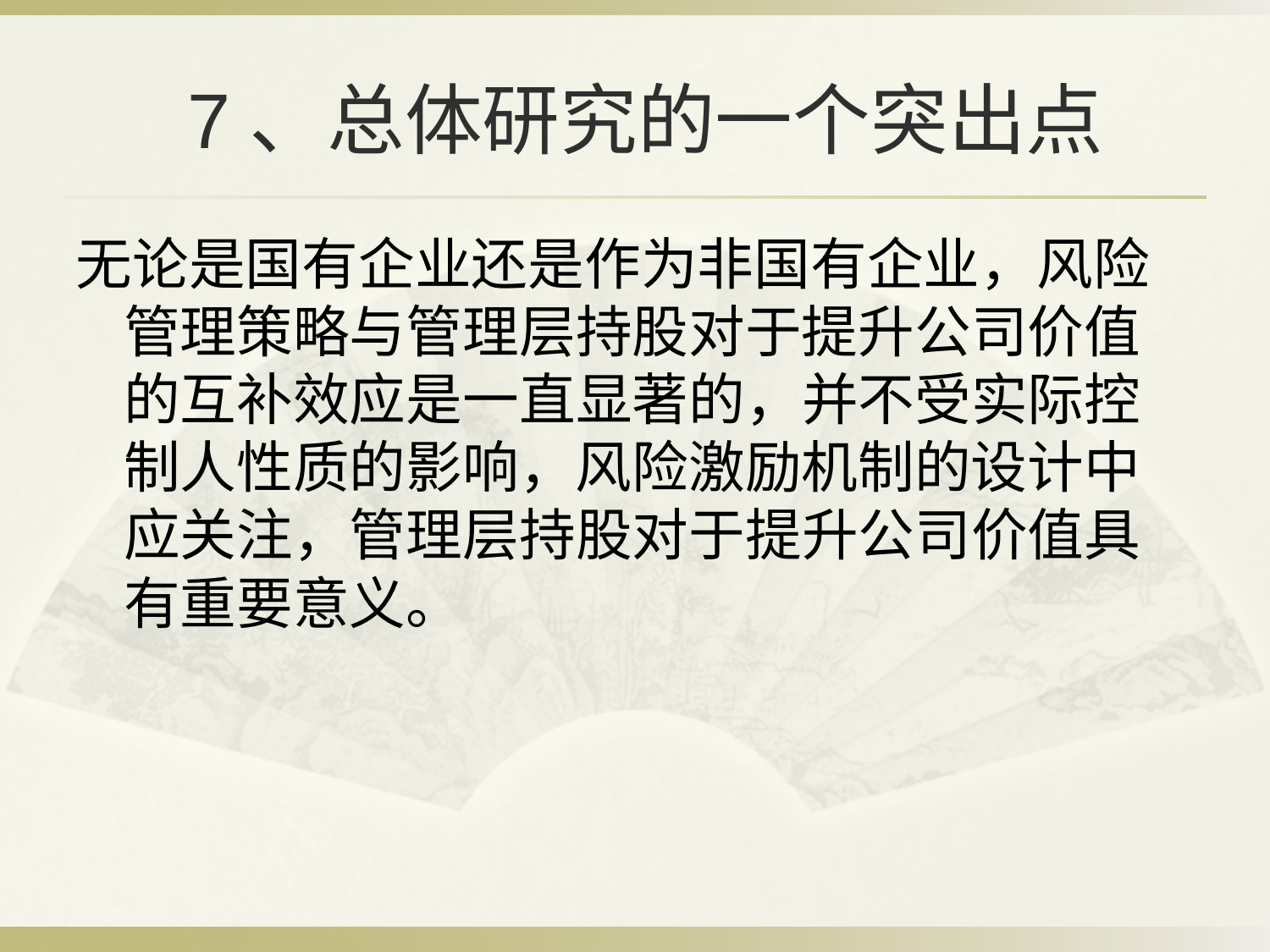

# 7、总体研究的一个突出点
无论是国有企业还是作为非国有企业，风险管理策略与管理层持股对于提升公司价值的互补效应是一直显著的，并不受实际控制人性质的影响，风险激励机制的设计中应关注，管理层持股对于提升公司价值具有重要意义。